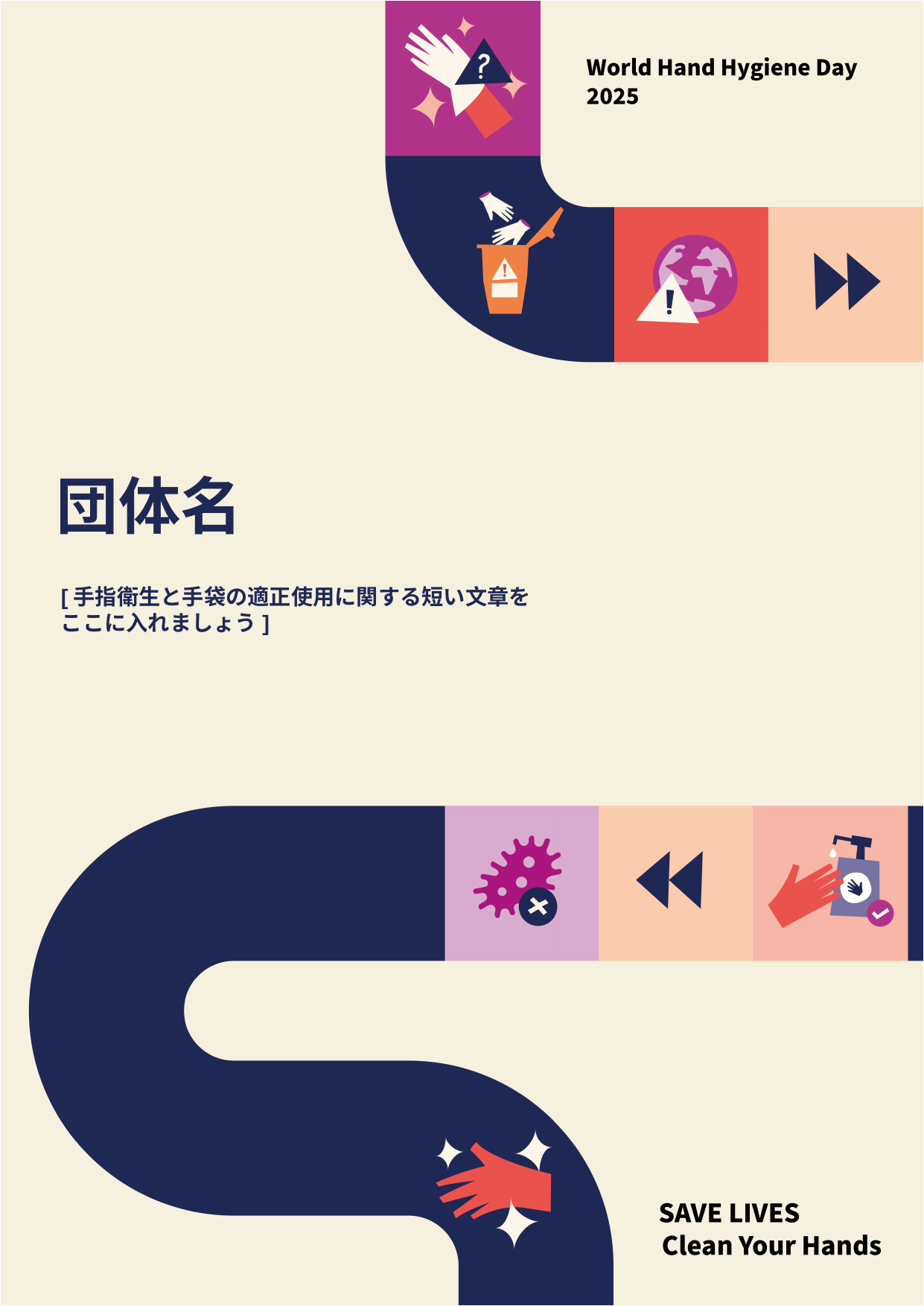

団体名
[手指衛生と手袋の適正使用に関する短い文章をここに入れましょう]